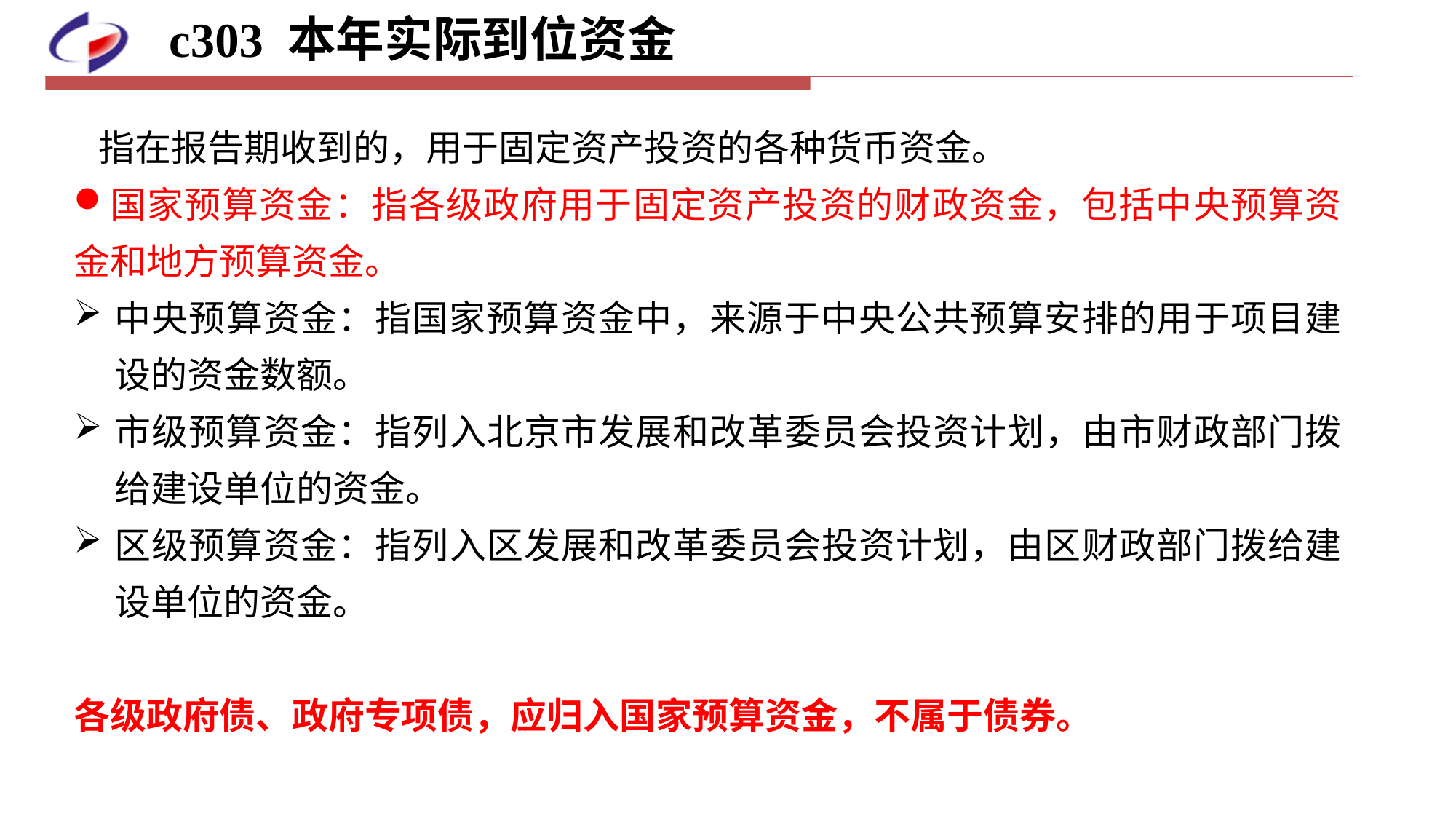

c303 本年实际到位资金
  指在报告期收到的，用于固定资产投资的各种货币资金。
国家预算资金：指各级政府用于固定资产投资的财政资金，包括中央预算资金和地方预算资金。
中央预算资金：指国家预算资金中，来源于中央公共预算安排的用于项目建设的资金数额。
市级预算资金：指列入北京市发展和改革委员会投资计划，由市财政部门拨给建设单位的资金。
区级预算资金：指列入区发展和改革委员会投资计划，由区财政部门拨给建设单位的资金。

各级政府债、政府专项债，应归入国家预算资金，不属于债券。